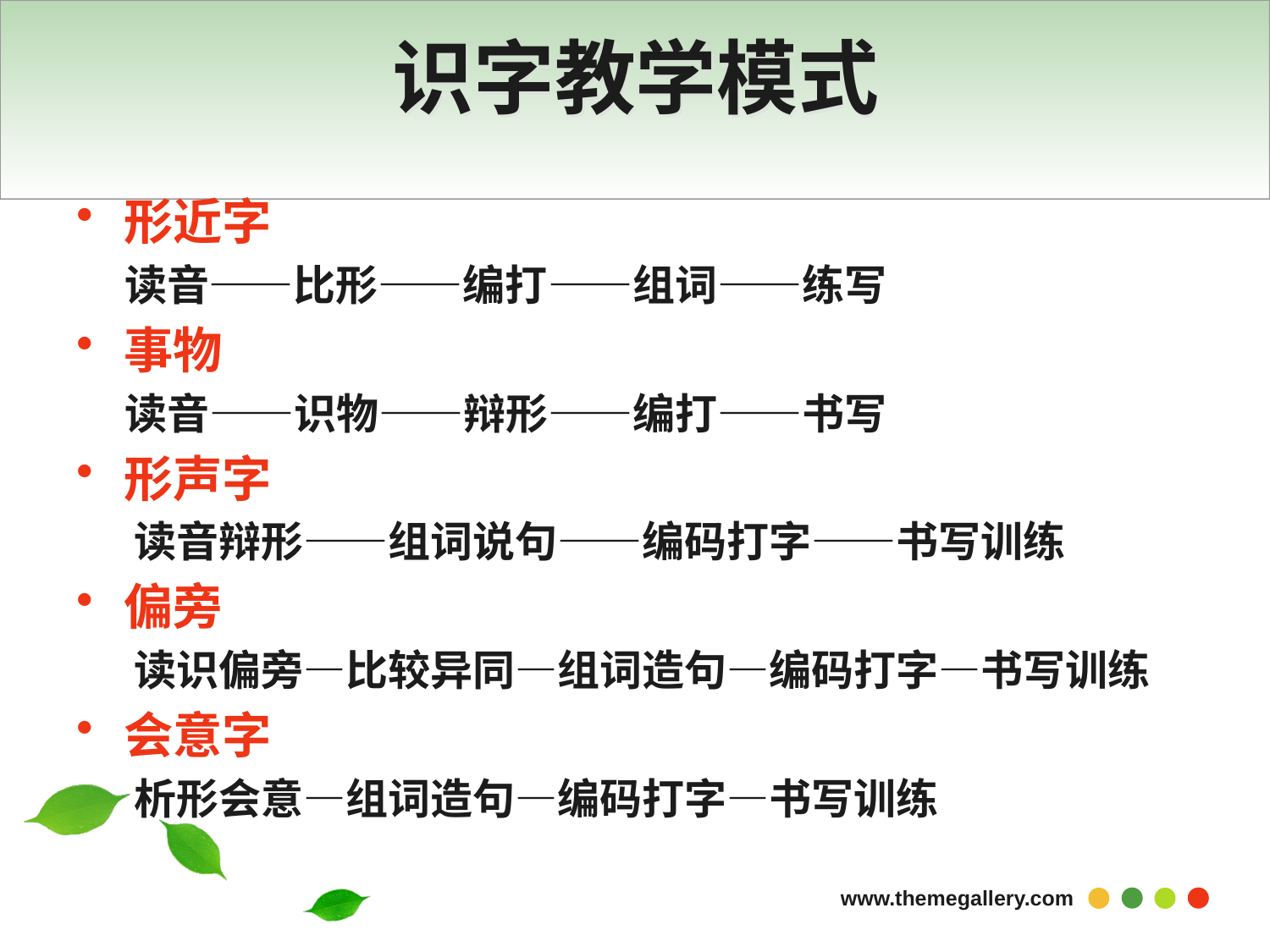

# 识字教学模式
形近字
    读音——比形——编打——组词——练写
事物
    读音——识物——辩形——编打——书写
形声字
     读音辩形——组词说句——编码打字——书写训练
偏旁
     读识偏旁—比较异同—组词造句—编码打字—书写训练
会意字
     析形会意—组词造句—编码打字—书写训练